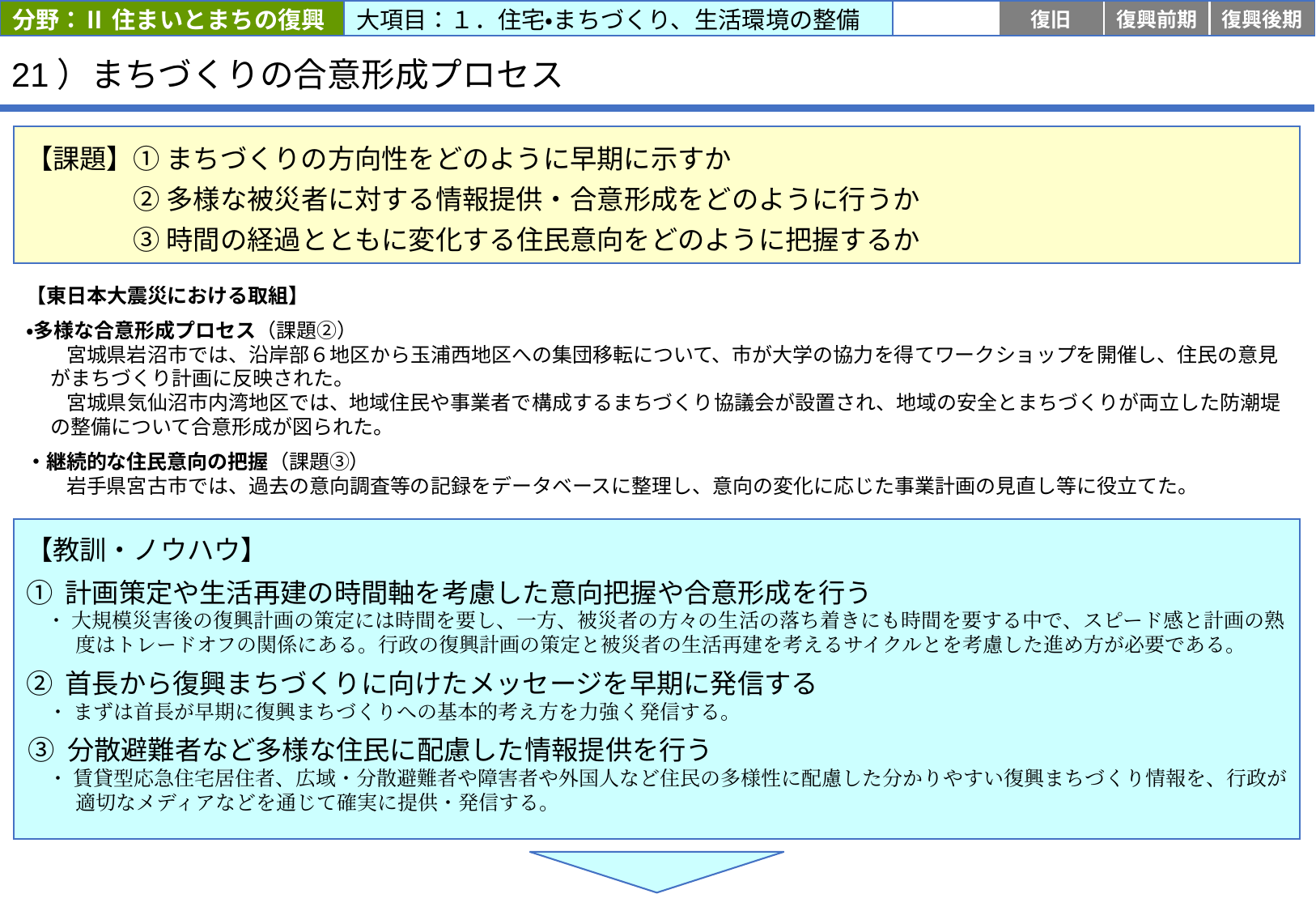

分野：Ⅱ 住まいとまちの復興
大項目：１．住宅・まちづくり、生活環境の整備
応急
復旧
復興前期
復興後期

# 21）まちづくりの合意形成プロセス
【課題】① まちづくりの方向性をどのように早期に示すか
　　　　② 多様な被災者に対する情報提供・合意形成をどのように行うか
　　　　③ 時間の経過とともに変化する住民意向をどのように把握するか
【東日本大震災における取組】
・多様な合意形成プロセス（課題②）
　　宮城県岩沼市では、沿岸部６地区から玉浦西地区への集団移転について、市が大学の協力を得てワークショップを開催し、住民の意見がまちづくり計画に反映された。
　　宮城県気仙沼市内湾地区では、地域住民や事業者で構成するまちづくり協議会が設置され、地域の安全とまちづくりが両立した防潮堤の整備について合意形成が図られた。
・継続的な住民意向の把握（課題③）
　　岩手県宮古市では、過去の意向調査等の記録をデータベースに整理し、意向の変化に応じた事業計画の見直し等に役立てた。
【教訓・ノウハウ】
① 計画策定や生活再建の時間軸を考慮した意向把握や合意形成を行う
　・ 大規模災害後の復興計画の策定には時間を要し、一方、被災者の方々の生活の落ち着きにも時間を要する中で、スピード感と計画の熟度はトレードオフの関係にある。行政の復興計画の策定と被災者の生活再建を考えるサイクルとを考慮した進め方が必要である。
② 首長から復興まちづくりに向けたメッセージを早期に発信する
　・ まずは首長が早期に復興まちづくりへの基本的考え方を力強く発信する。
③ 分散避難者など多様な住民に配慮した情報提供を行う
　・ 賃貸型応急住宅居住者、広域・分散避難者や障害者や外国人など住民の多様性に配慮した分かりやすい復興まちづくり情報を、行政が適切なメディアなどを通じて確実に提供・発信する。